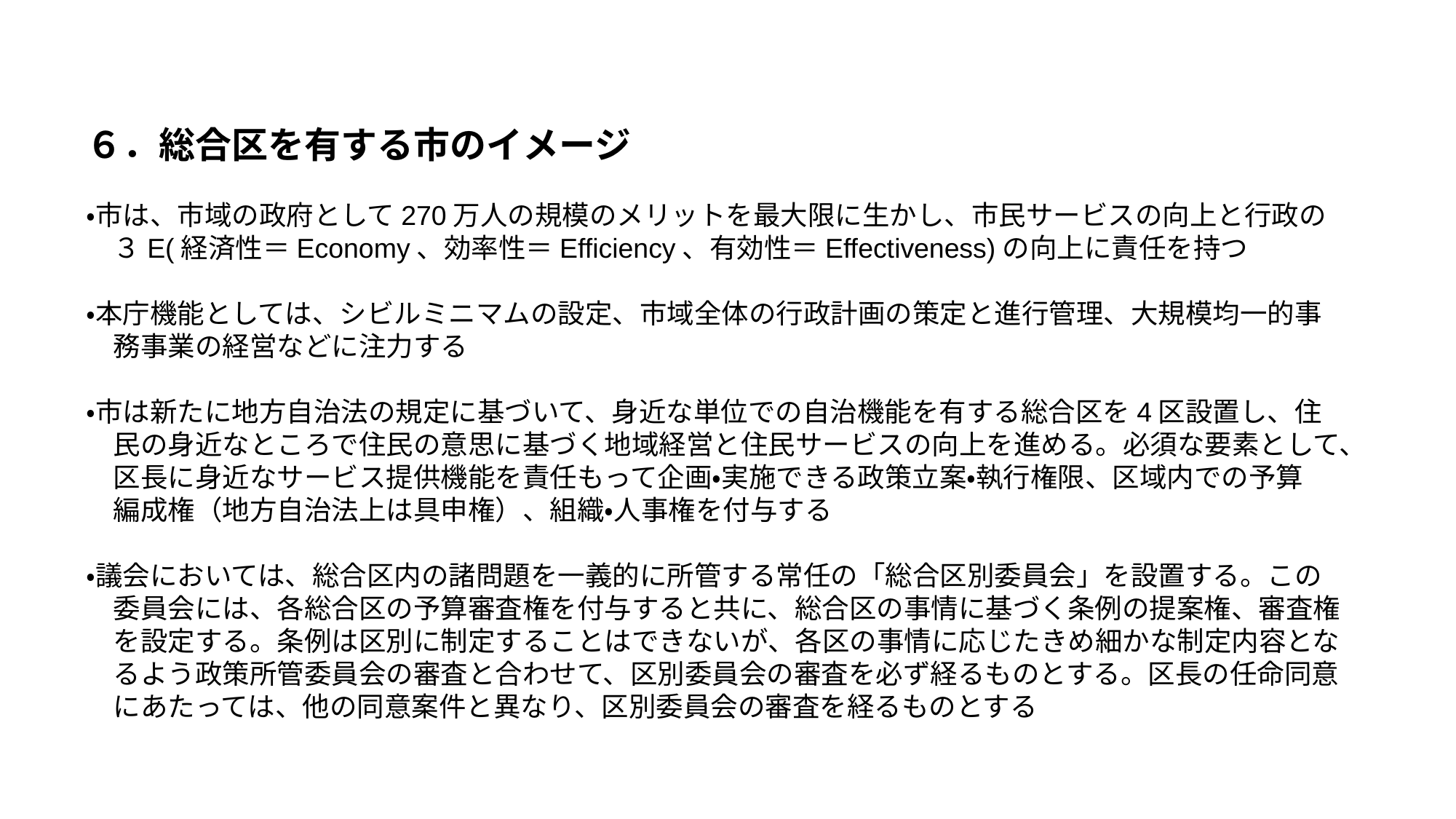

６．総合区を有する市のイメージ

・市は、市域の政府として270万人の規模のメリットを最大限に生かし、市民サービスの向上と行政の
　３E(経済性＝Economy、効率性＝Efficiency、有効性＝Effectiveness)の向上に責任を持つ

・本庁機能としては、シビルミニマムの設定、市域全体の行政計画の策定と進行管理、大規模均一的事
　務事業の経営などに注力する

・市は新たに地方自治法の規定に基づいて、身近な単位での自治機能を有する総合区を4区設置し、住
　民の身近なところで住民の意思に基づく地域経営と住民サービスの向上を進める。必須な要素として、
　区長に身近なサービス提供機能を責任もって企画・実施できる政策立案・執行権限、区域内での予算
　編成権（地方自治法上は具申権）、組織・人事権を付与する

・議会においては、総合区内の諸問題を一義的に所管する常任の「総合区別委員会」を設置する。この
　委員会には、各総合区の予算審査権を付与すると共に、総合区の事情に基づく条例の提案権、審査権
　を設定する。条例は区別に制定することはできないが、各区の事情に応じたきめ細かな制定内容とな
　るよう政策所管委員会の審査と合わせて、区別委員会の審査を必ず経るものとする。区長の任命同意
　にあたっては、他の同意案件と異なり、区別委員会の審査を経るものとする